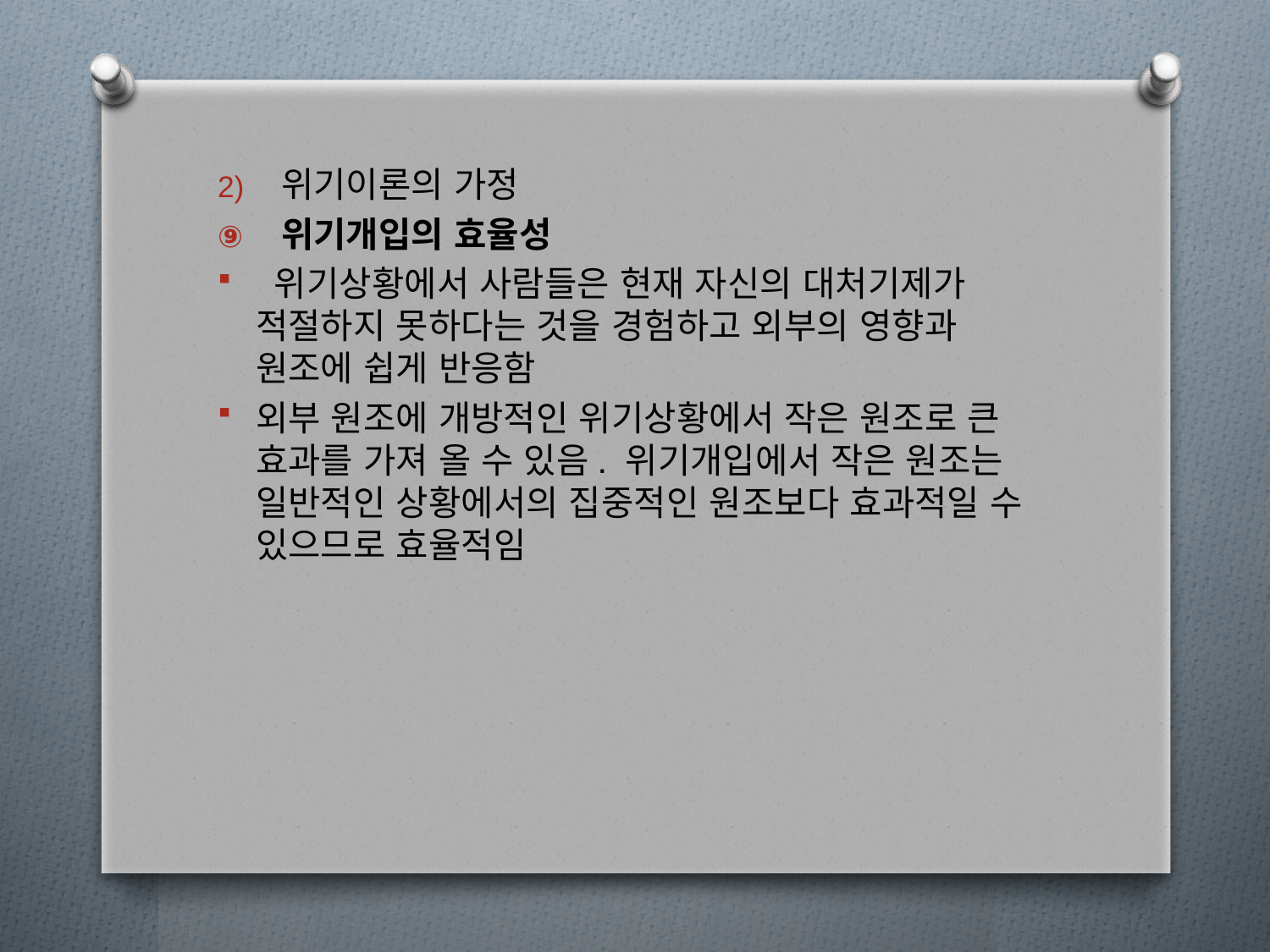

위기이론의 가정
위기개입의 효율성
 위기상황에서 사람들은 현재 자신의 대처기제가 적절하지 못하다는 것을 경험하고 외부의 영향과 원조에 쉽게 반응함
외부 원조에 개방적인 위기상황에서 작은 원조로 큰 효과를 가져 올 수 있음. 위기개입에서 작은 원조는 일반적인 상황에서의 집중적인 원조보다 효과적일 수 있으므로 효율적임